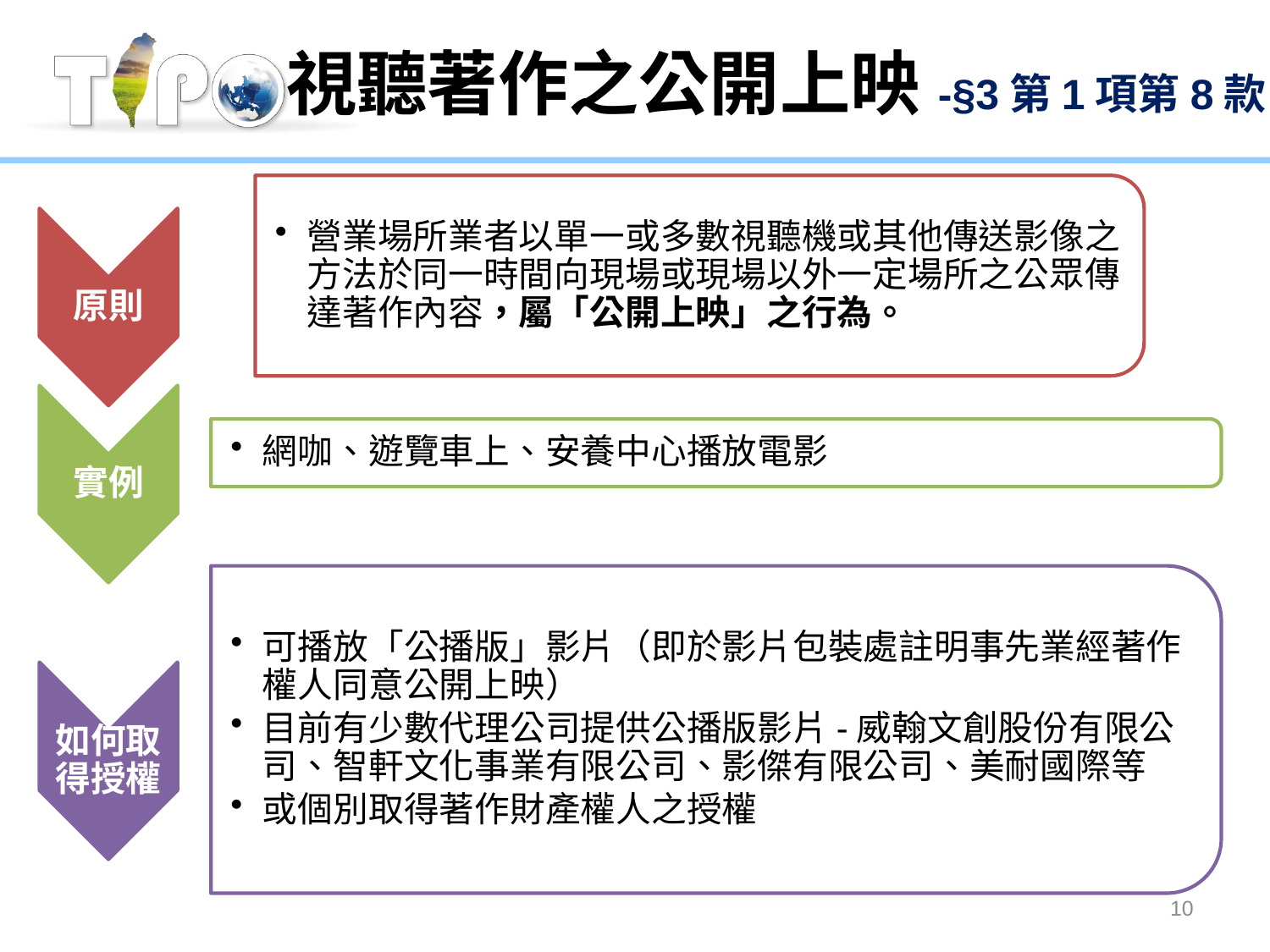

# 視聽著作之公開上映-§3第1項第8款
原則
營業場所業者以單一或多數視聽機或其他傳送影像之方法於同一時間向現場或現場以外一定場所之公眾傳達著作內容，屬「公開上映」之行為。
實例
網咖、遊覽車上、安養中心播放電影
如何取得授權
可播放「公播版」影片（即於影片包裝處註明事先業經著作權人同意公開上映）
目前有少數代理公司提供公播版影片-威翰文創股份有限公司、智軒文化事業有限公司、影傑有限公司、美耐國際等
或個別取得著作財產權人之授權
10